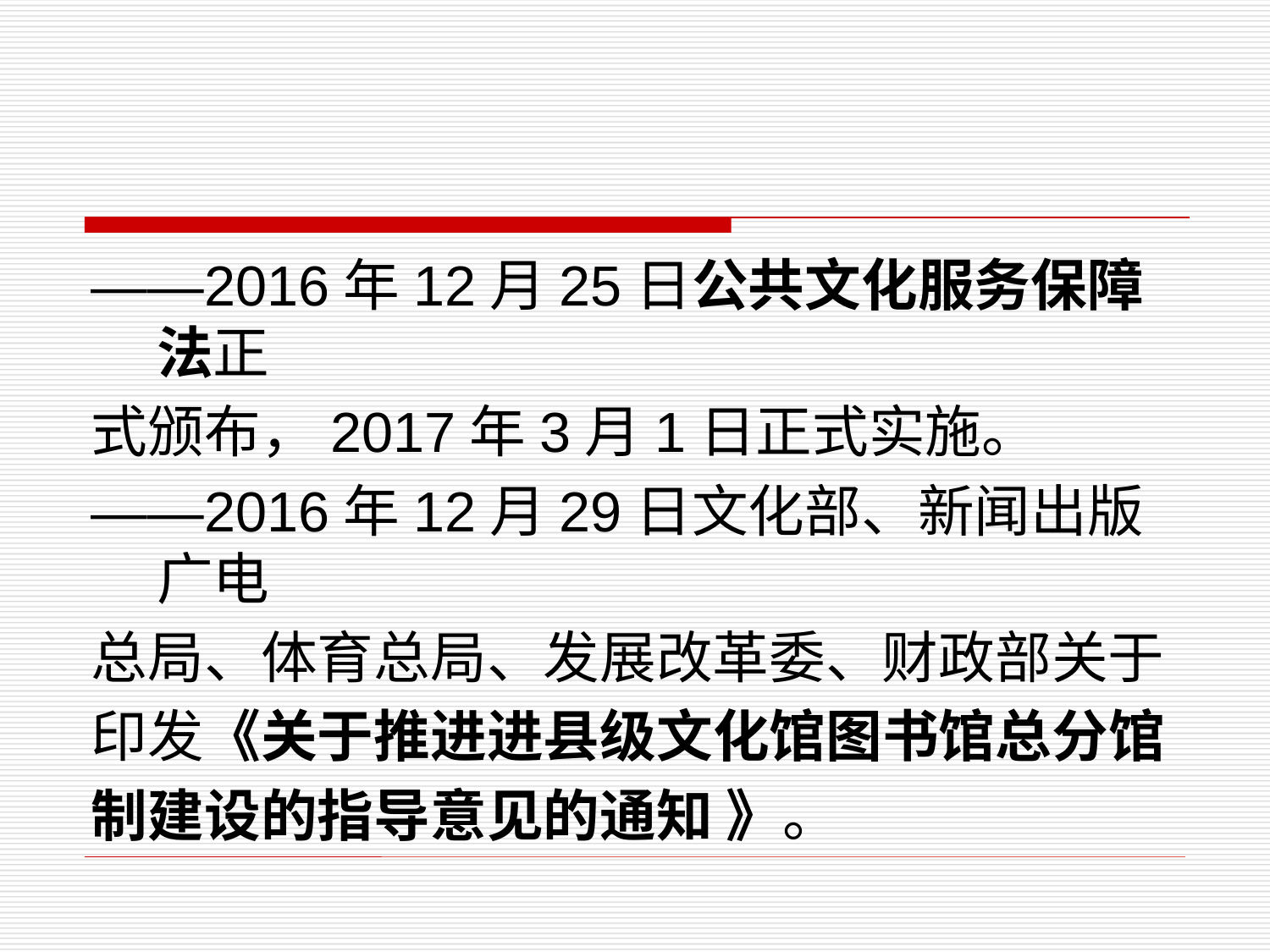

——2016年12月25日公共文化服务保障法正
式颁布，2017年3月1日正式实施。
——2016年12月29日文化部、新闻出版广电
总局、体育总局、发展改革委、财政部关于
印发《关于推进进县级文化馆图书馆总分馆
制建设的指导意见的通知 》。